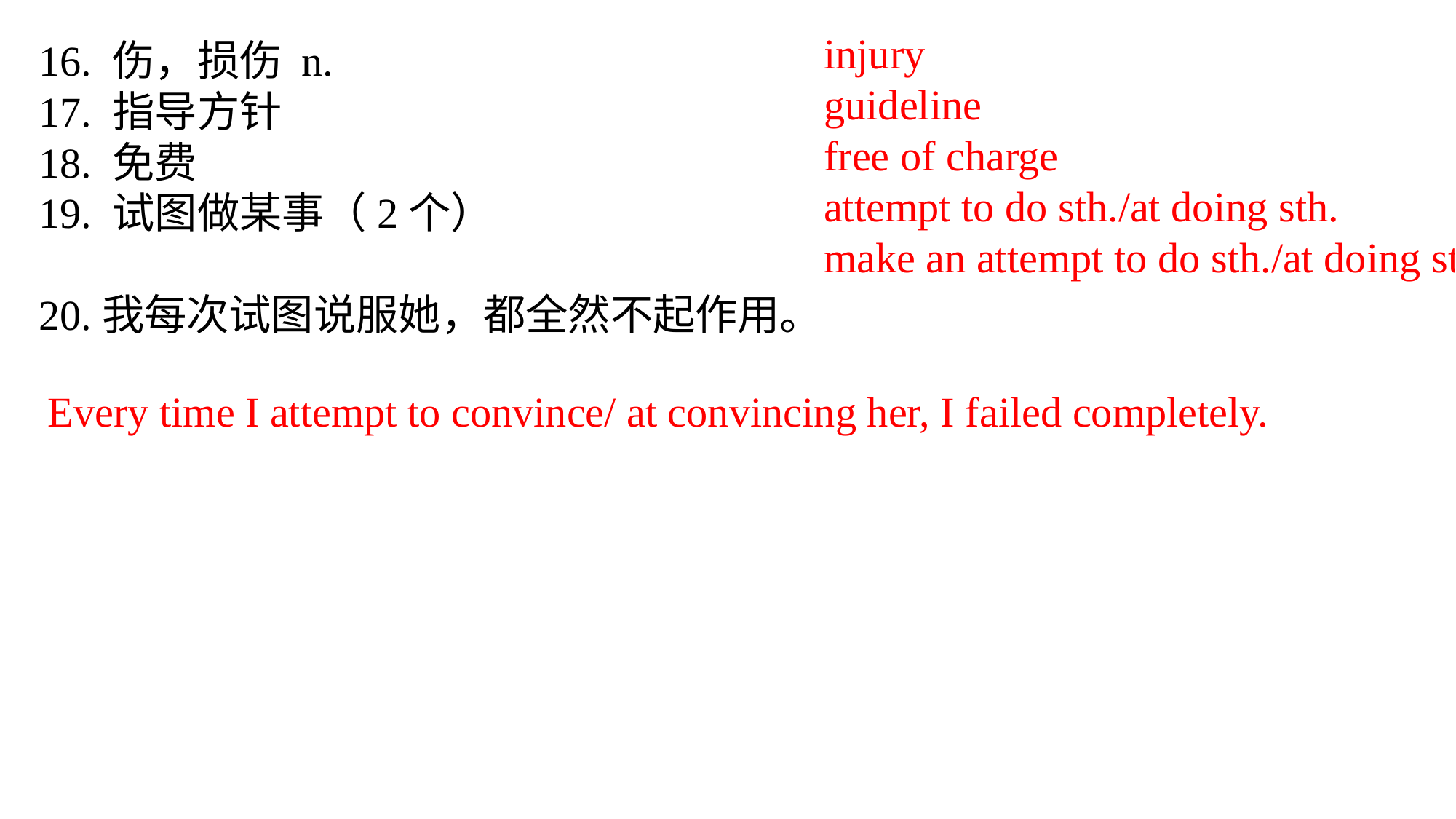

injury
guideline
free of charge
attempt to do sth./at doing sth.
make an attempt to do sth./at doing sth.

16. 伤，损伤 n.
17. 指导方针
18. 免费
19. 试图做某事（2个）

20.我每次试图说服她，都全然不起作用。
Every time I attempt to convince/ at convincing her, I failed completely.